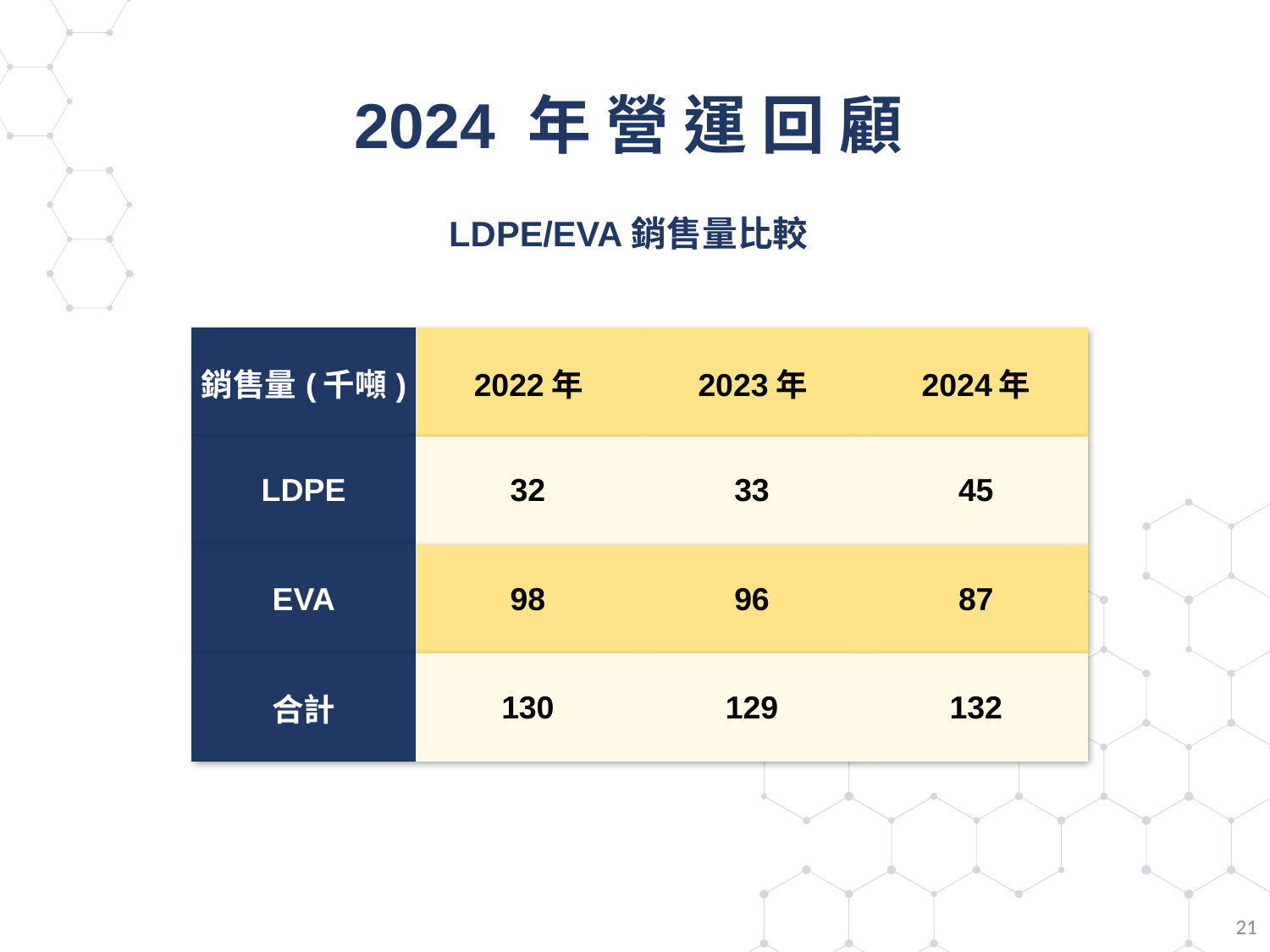

# 2024 年 營 運 回 顧
LDPE/EVA銷售量比較
| 銷售量(千噸) | 2022年 | 2023年 | 2024年 |
| --- | --- | --- | --- |
| LDPE | 32 | 33 | 45 |
| --- | --- | --- | --- |
| EVA | 98 | 96 | 87 |
| --- | --- | --- | --- |
| 合計 | 130 | 129 | 132 |
| --- | --- | --- | --- |
21